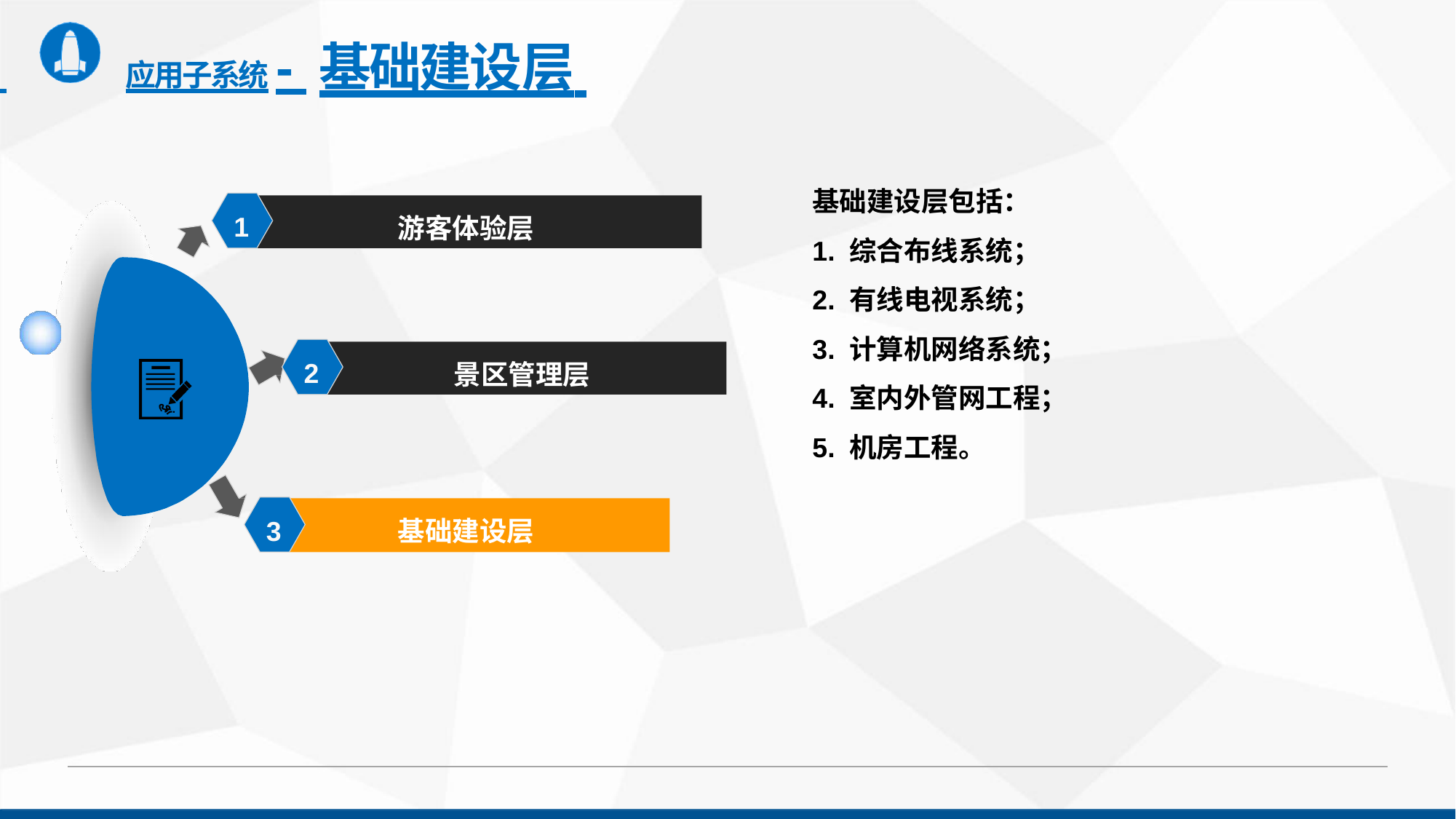

# 应用子系统- 基础建设层
基础建设层包括： 1. 综合布线系统；
2. 有线电视系统；
3. 计算机网络系统；
4. 室内外管网工程；
5. 机房工程。

1
游客体验层

2
景区管理层

3
基础建设层